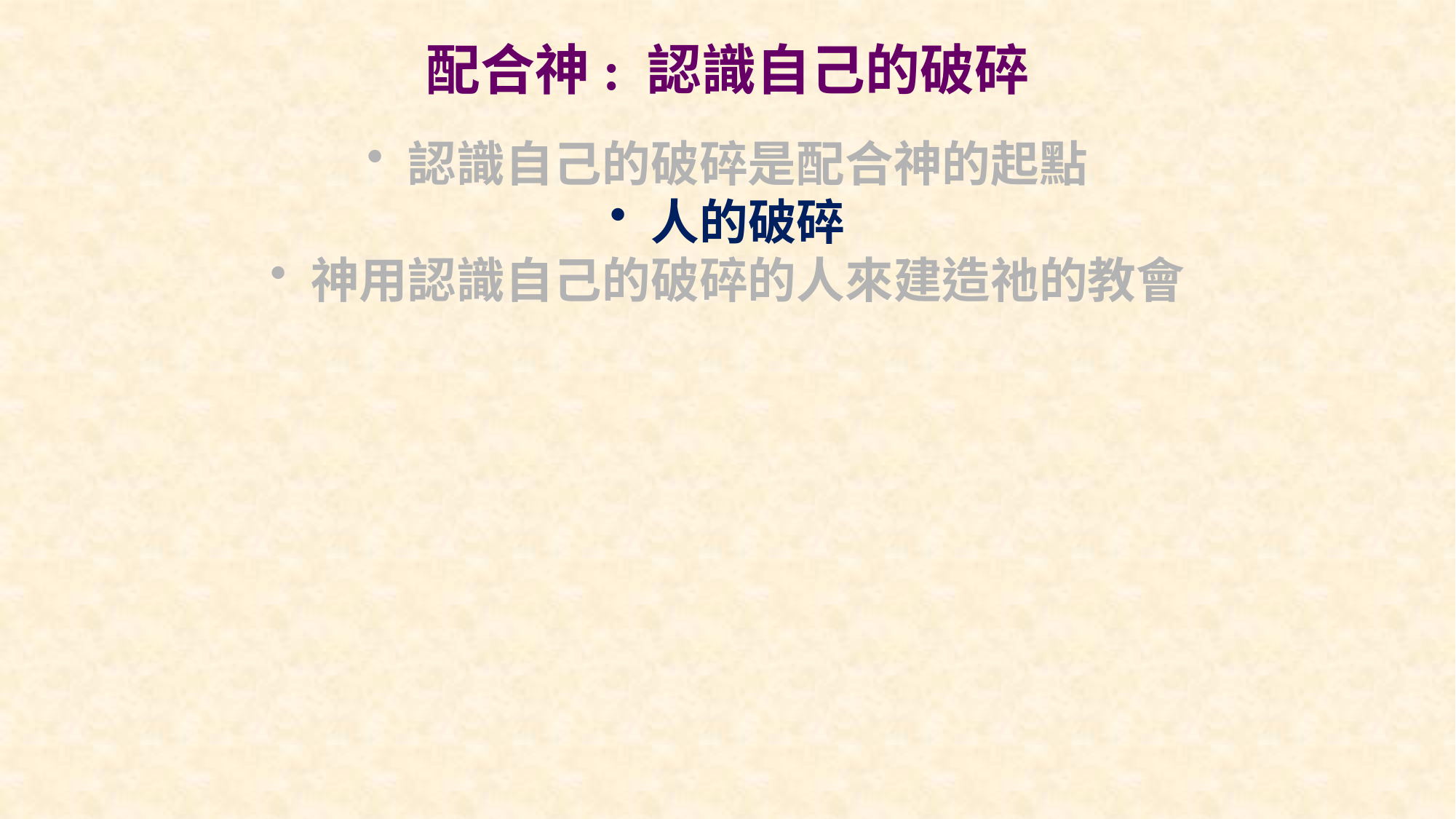

# 配合神: 認識自己的破碎
認識自己的破碎是配合神的起點
人的破碎
神用認識自己的破碎的人來建造祂的教會